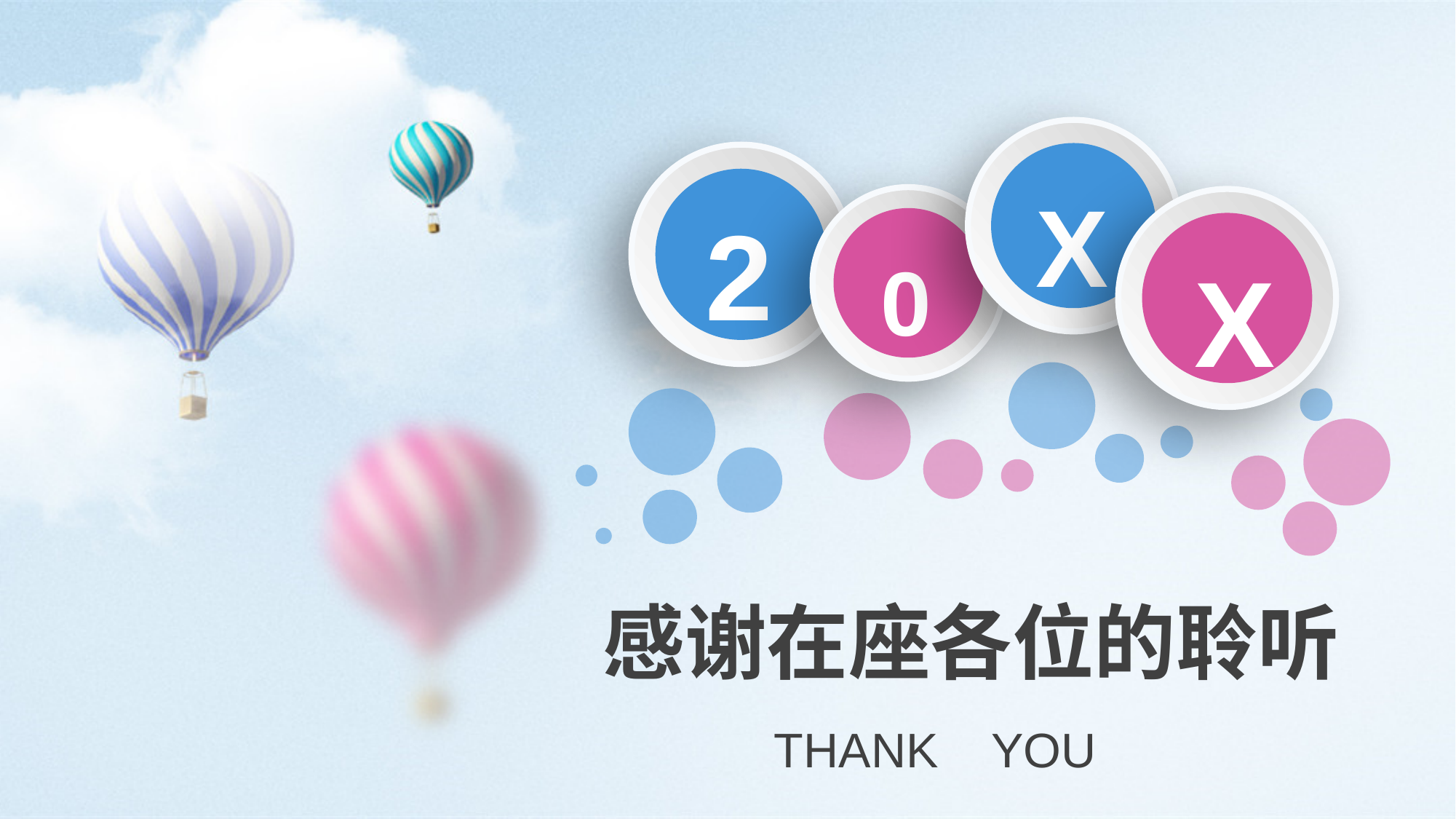

X

2

0

X

感谢在座各位的聆听
THANK    YOU